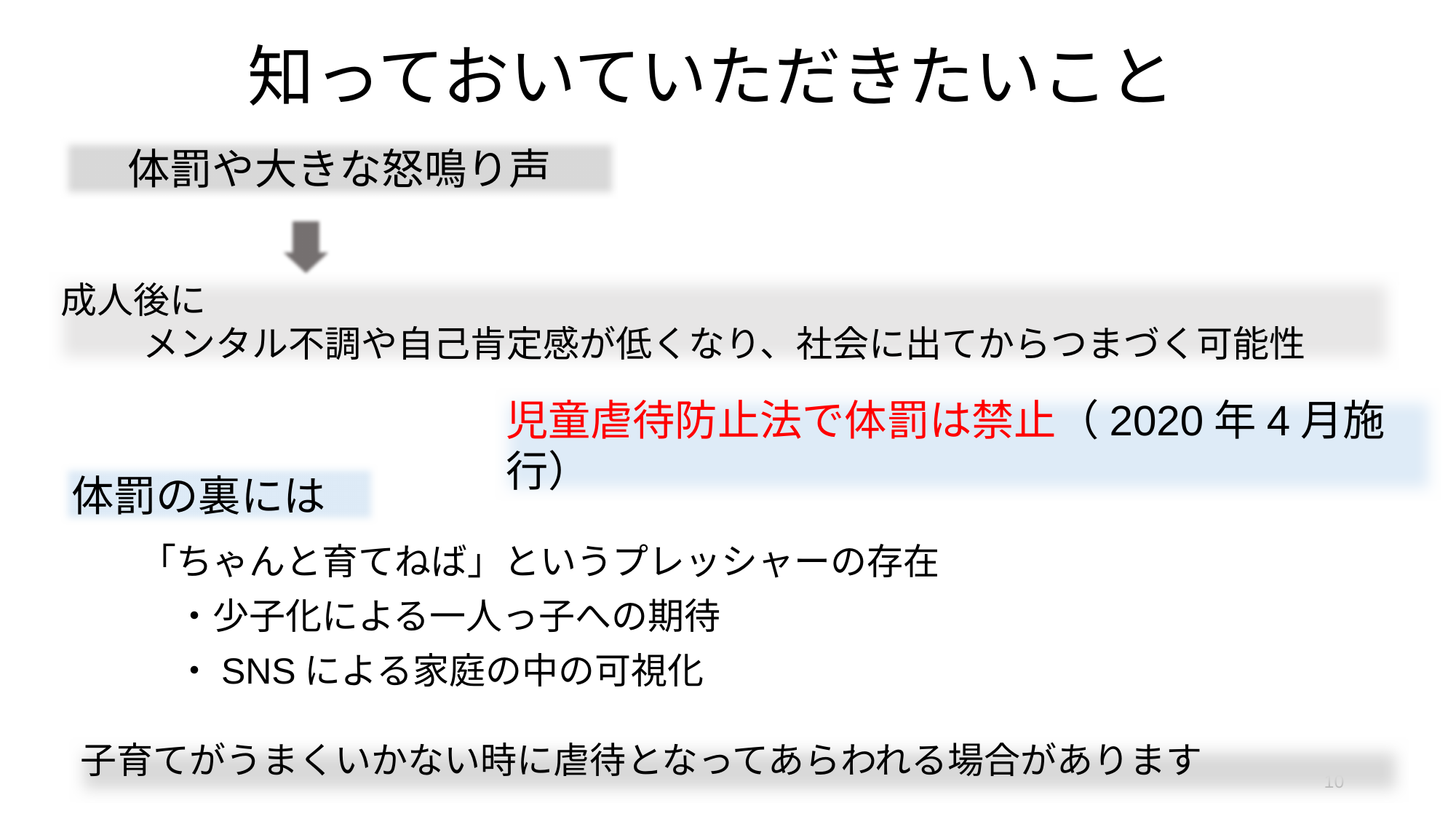

# 知っておいていただきたいこと
体罰や大きな怒鳴り声

成人後に
メンタル不調や自己肯定感が低くなり、社会に出てからつまづく可能性
児童虐待防止法で体罰は禁止（2020年4月施行）
体罰の裏には
「ちゃんと育てねば」というプレッシャーの存在
　・少子化による一人っ子への期待
　・SNSによる家庭の中の可視化
子育てがうまくいかない時に虐待となってあらわれる場合があります

10